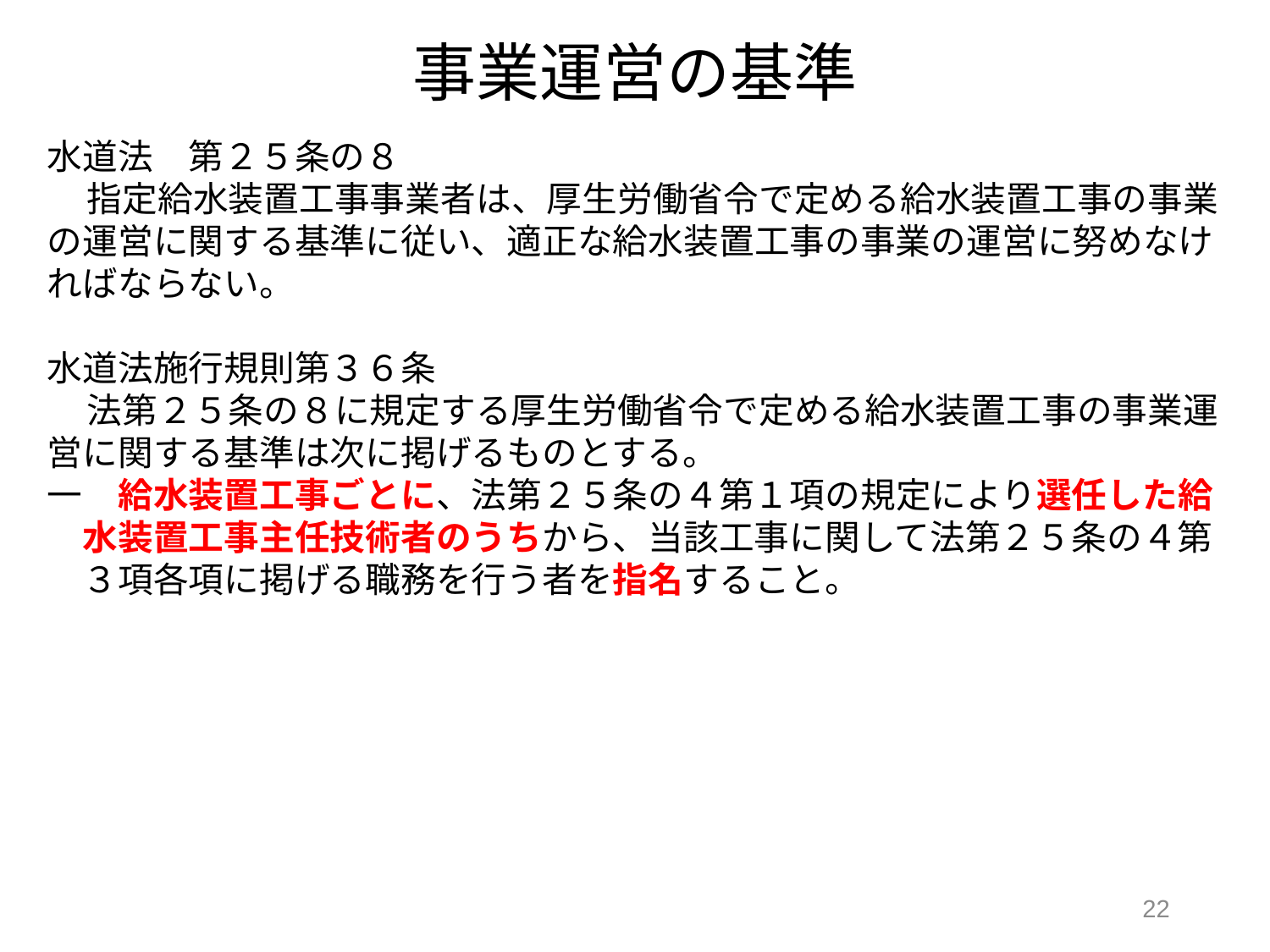

事業運営の基準
水道法　第２５条の８
    指定給水装置工事事業者は、厚生労働省令で定める給水装置工事の事業の運営に関する基準に従い、適正な給水装置工事の事業の運営に努めなければならない。

水道法施行規則第３６条
    法第２５条の８に規定する厚生労働省令で定める給水装置工事の事業運営に関する基準は次に掲げるものとする。
一　給水装置工事ごとに、法第２５条の４第１項の規定により選任した給
　水装置工事主任技術者のうちから、当該工事に関して法第２５条の４第
　３項各項に掲げる職務を行う者を指名すること。
22